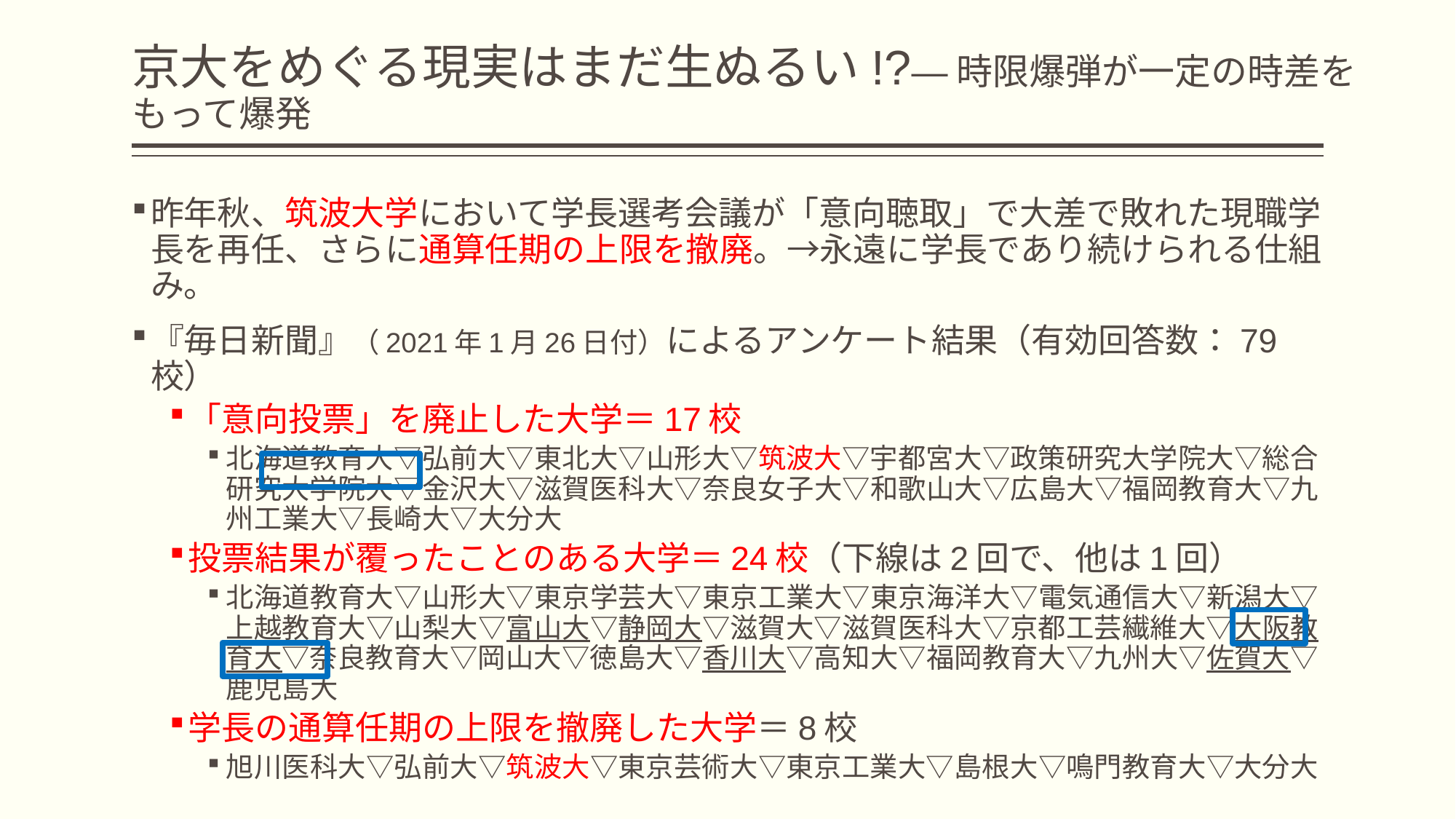

# 京大をめぐる現実はまだ生ぬるい!?―時限爆弾が一定の時差をもって爆発
昨年秋、筑波大学において学長選考会議が「意向聴取」で大差で敗れた現職学長を再任、さらに通算任期の上限を撤廃。→永遠に学長であり続けられる仕組み。
『毎日新聞』（2021年1月26日付）によるアンケート結果（有効回答数：79校）
「意向投票」を廃止した大学＝17校
北海道教育大▽弘前大▽東北大▽山形大▽筑波大▽宇都宮大▽政策研究大学院大▽総合研究大学院大▽金沢大▽滋賀医科大▽奈良女子大▽和歌山大▽広島大▽福岡教育大▽九州工業大▽長崎大▽大分大
投票結果が覆ったことのある大学＝24校（下線は2回で、他は1回）
北海道教育大▽山形大▽東京学芸大▽東京工業大▽東京海洋大▽電気通信大▽新潟大▽上越教育大▽山梨大▽富山大▽静岡大▽滋賀大▽滋賀医科大▽京都工芸繊維大▽大阪教育大▽奈良教育大▽岡山大▽徳島大▽香川大▽高知大▽福岡教育大▽九州大▽佐賀大▽鹿児島大
学長の通算任期の上限を撤廃した大学＝8校
旭川医科大▽弘前大▽筑波大▽東京芸術大▽東京工業大▽島根大▽鳴門教育大▽大分大